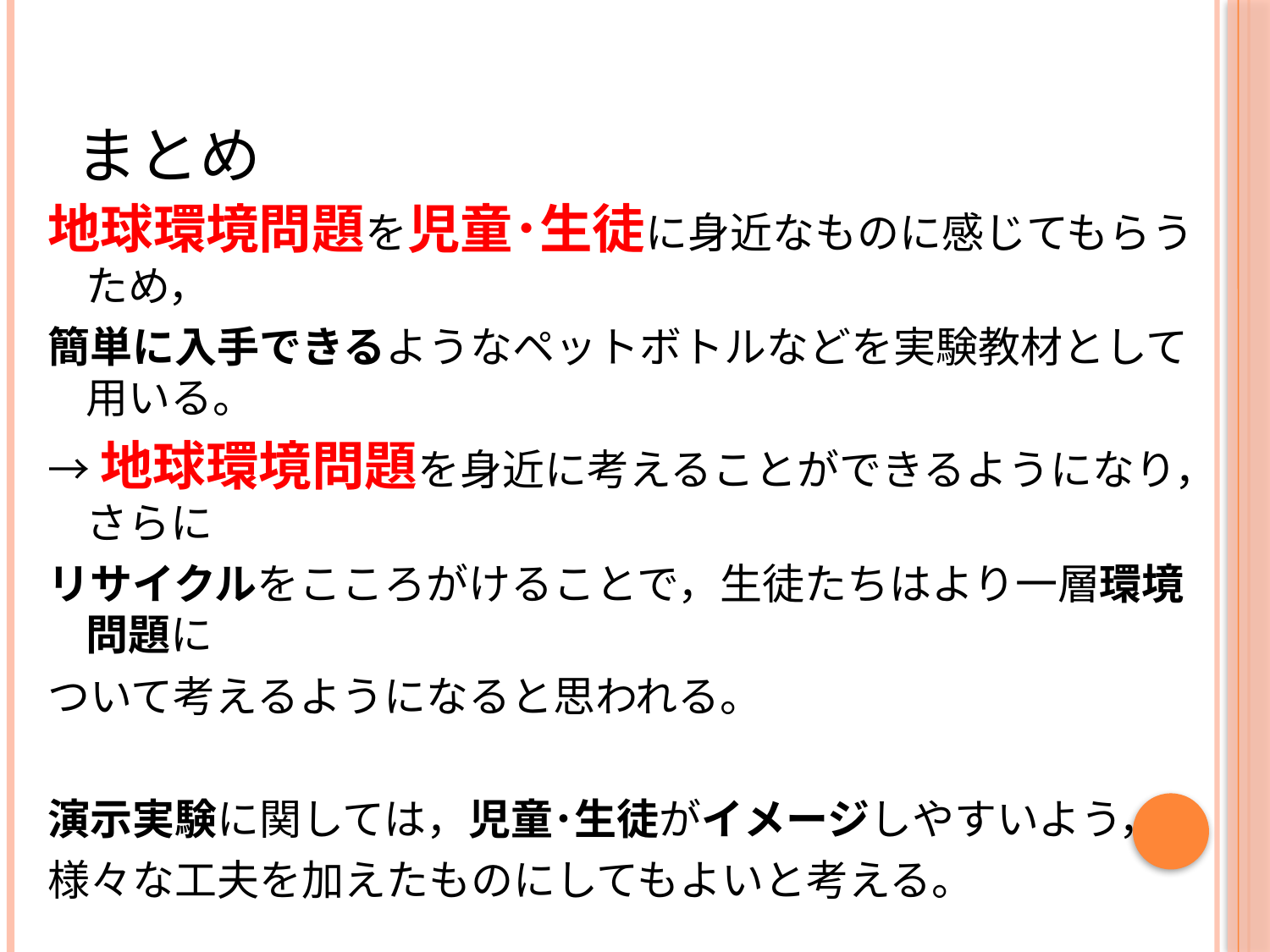

# まとめ
地球環境問題を児童･生徒に身近なものに感じてもらうため，
簡単に入手できるようなペットボトルなどを実験教材として用いる。
→地球環境問題を身近に考えることができるようになり，さらに
リサイクルをこころがけることで，生徒たちはより一層環境問題に
ついて考えるようになると思われる。

演示実験に関しては，児童･生徒がイメージしやすいよう，
様々な工夫を加えたものにしてもよいと考える。